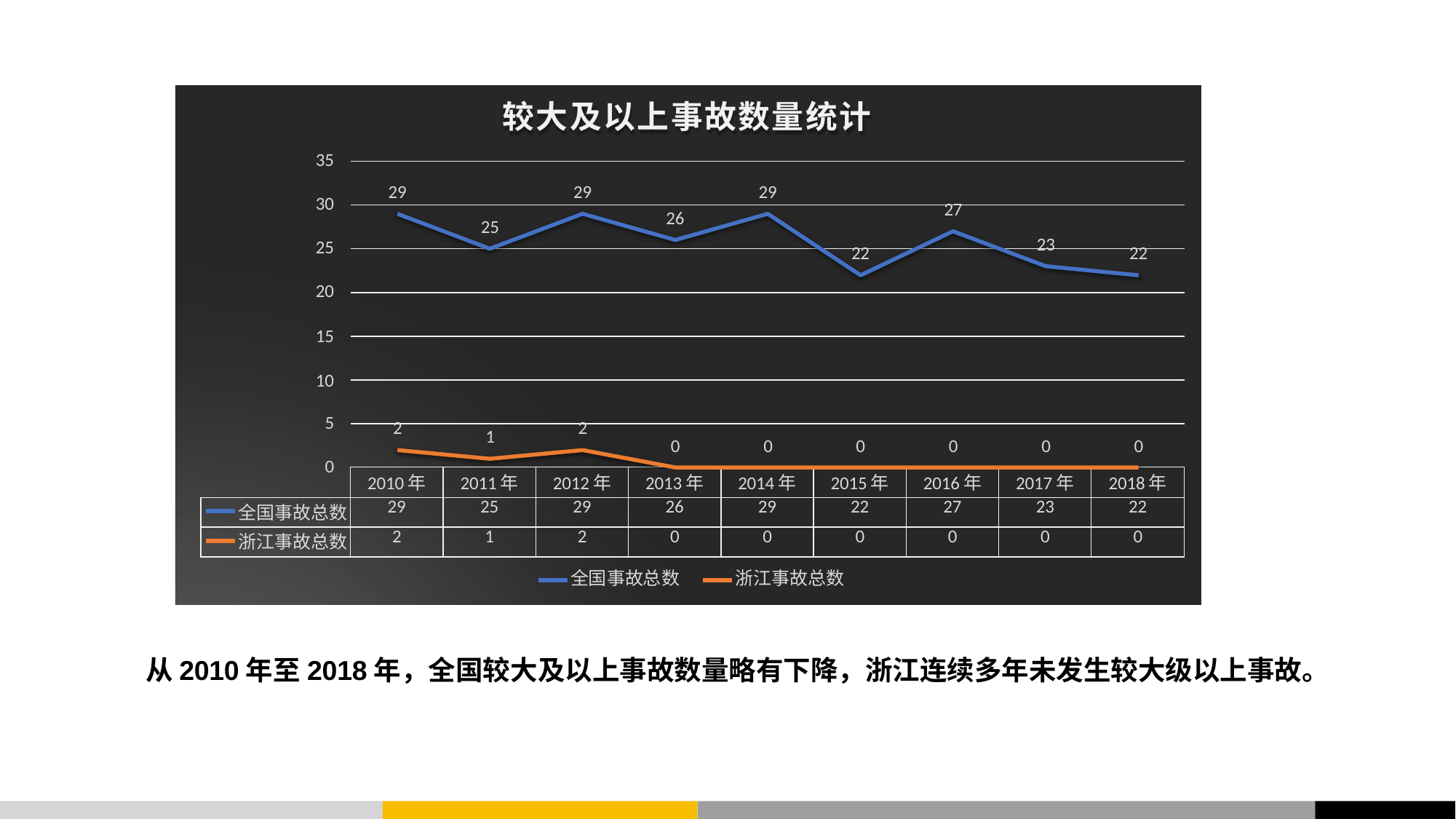

# 较大及以上事故数量统计
35

29
29
29
30
27
26

25

23
25
22
22

20

15

10

5
2
2
1

0
0
0
0
0
0

0
|  | 2010年 | 2011年 | 2012年 | 2013年 | 2014年 | 2015年 | 2016年 | 2017年 | 2018年 |
| --- | --- | --- | --- | --- | --- | --- | --- | --- | --- |
| 全国事故总数 | 29 | 25 | 29 | 26 | 29 | 22 | 27 | 23 | 22 |
| 浙江事故总数 | 2 | 1 | 2 | 0 | 0 | 0 | 0 | 0 | 0 |

全国事故总数
浙江事故总数

从2010年至2018年，全国较大及以上事故数量略有下降，浙江连续多年未发生较大级以上事故。